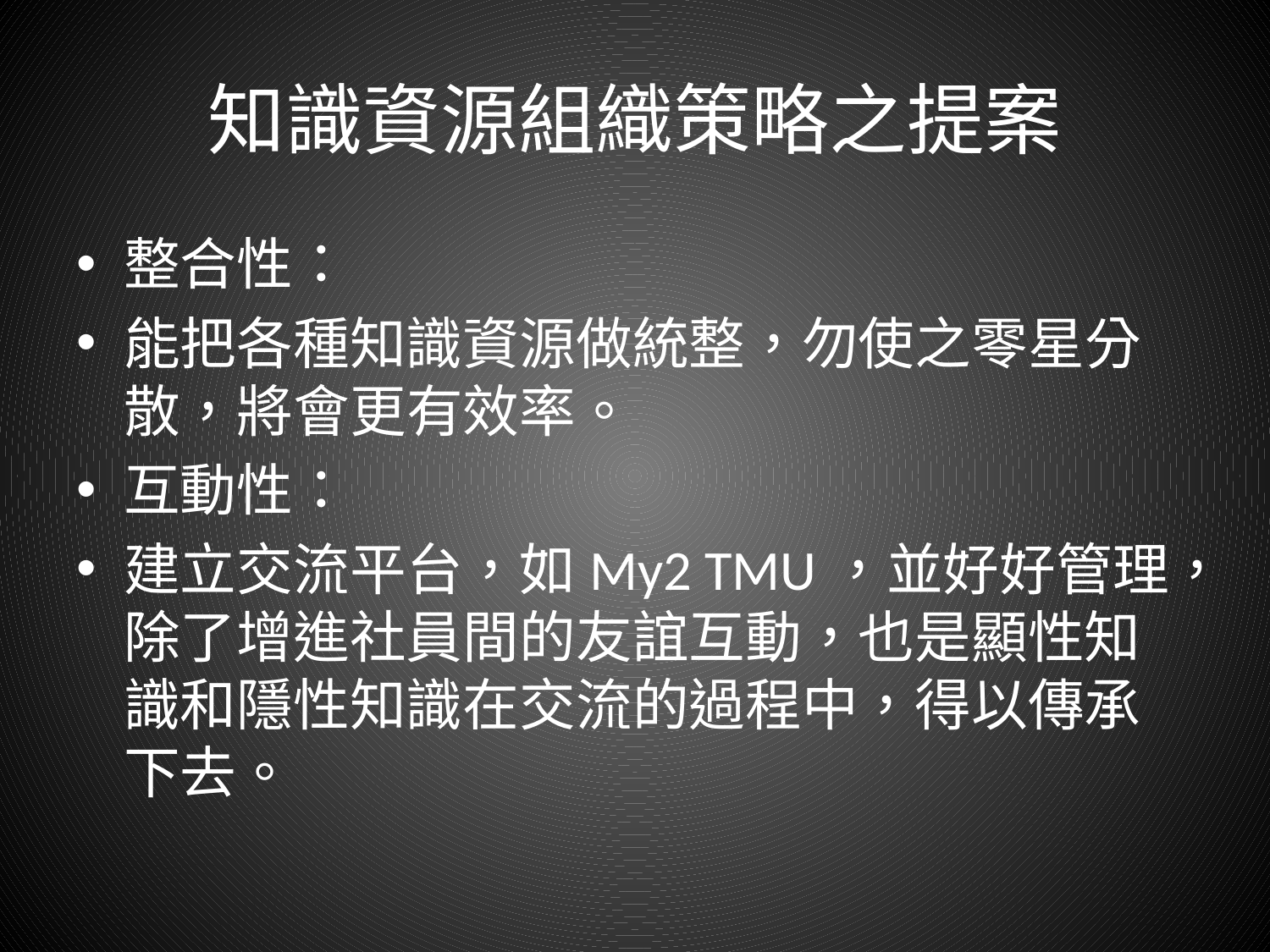

# 知識資源組織策略之提案
整合性：
能把各種知識資源做統整，勿使之零星分散，將會更有效率。
互動性：
建立交流平台，如My2 TMU，並好好管理，除了增進社員間的友誼互動，也是顯性知識和隱性知識在交流的過程中，得以傳承下去。